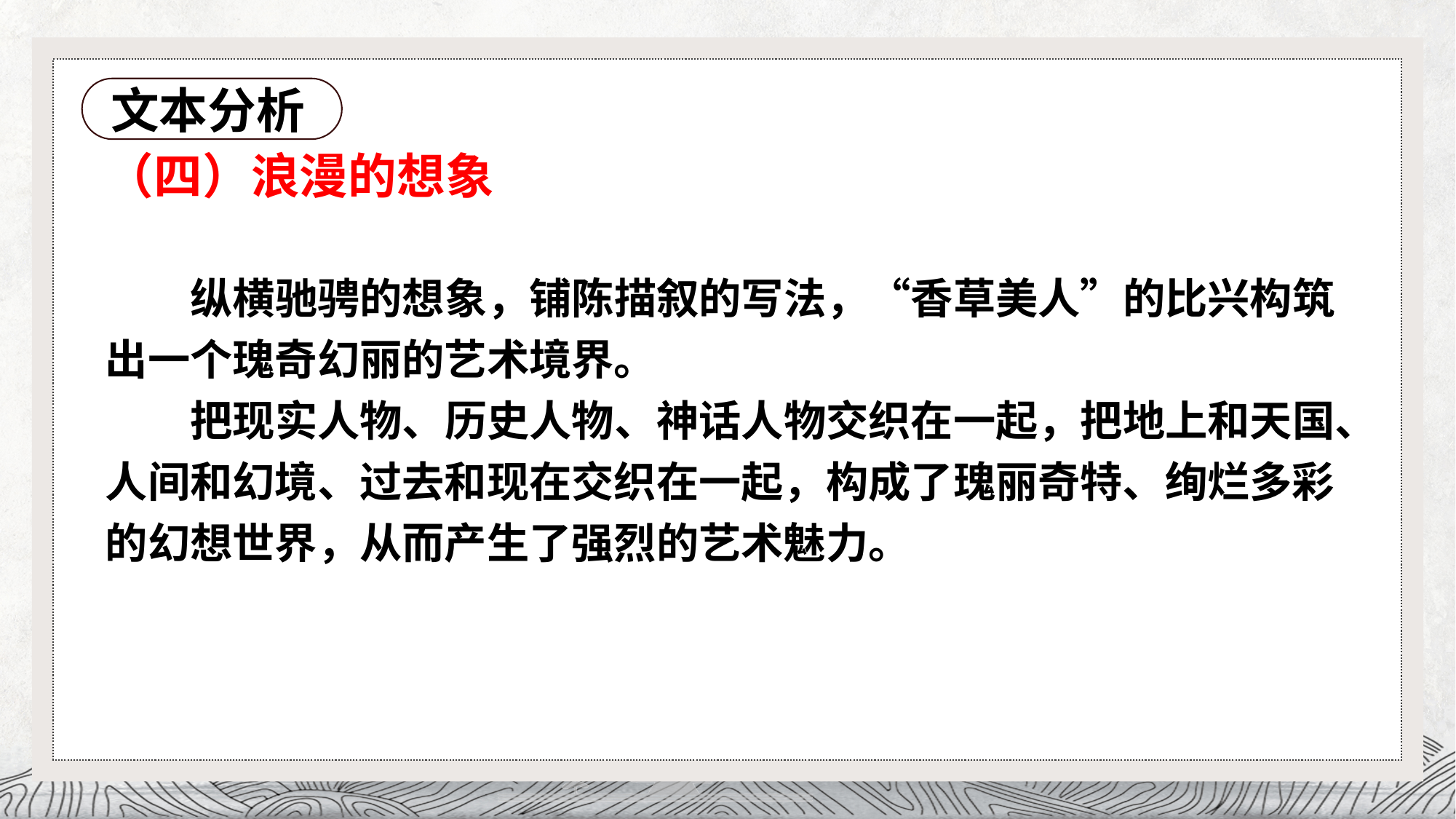

# 文本分析
（四）浪漫的想象

纵横驰骋的想象，铺陈描叙的写法，“香草美人”的比兴构筑出一个瑰奇幻丽的艺术境界。
把现实人物、历史人物、神话人物交织在一起，把地上和天国、人间和幻境、过去和现在交织在一起，构成了瑰丽奇特、绚烂多彩的幻想世界，从而产生了强烈的艺术魅力。